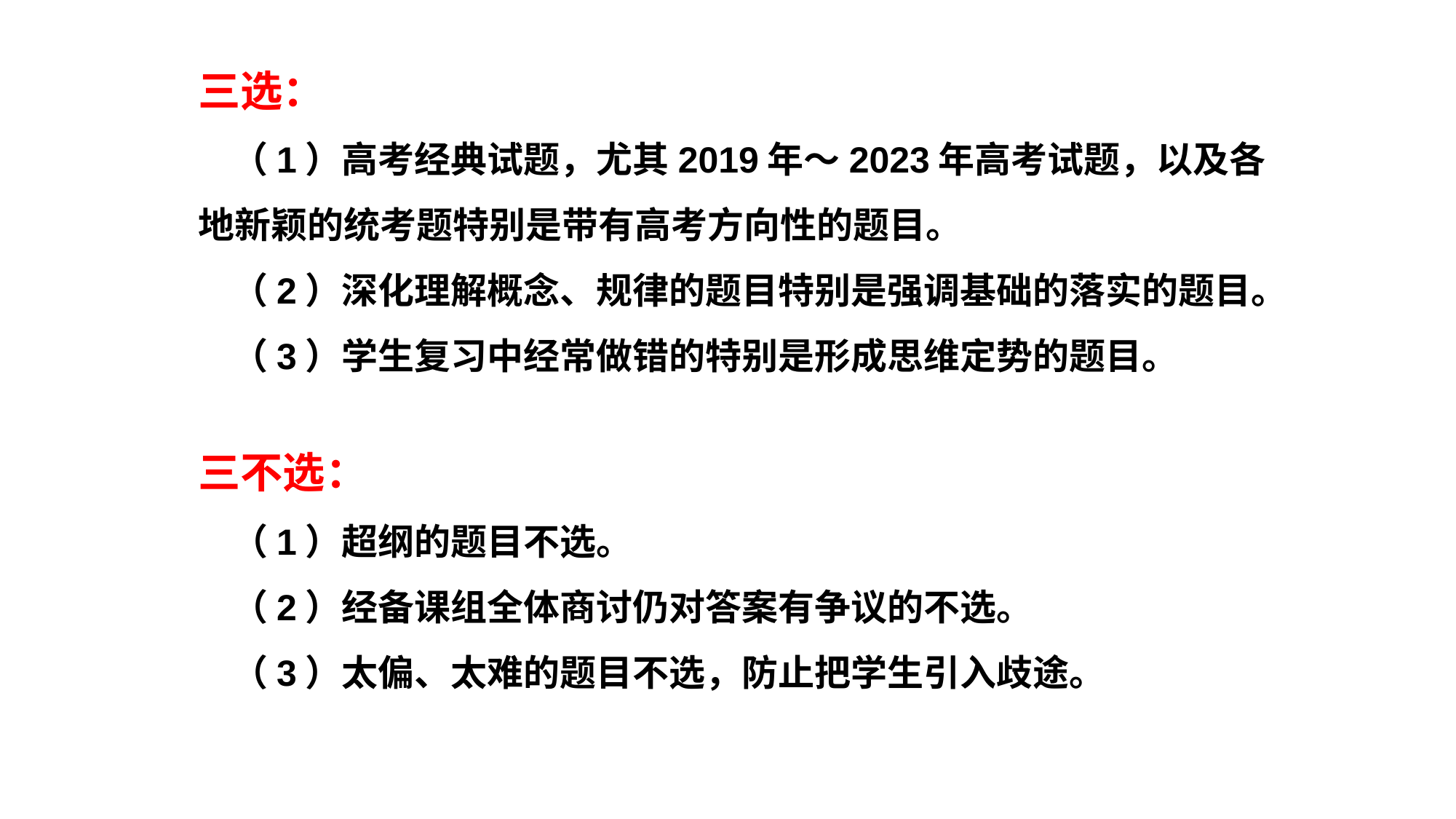

三选：
   （1）高考经典试题，尤其2019年～2023年高考试题，以及各地新颖的统考题特别是带有高考方向性的题目。
   （2）深化理解概念、规律的题目特别是强调基础的落实的题目。
   （3）学生复习中经常做错的特别是形成思维定势的题目。
三不选：
   （1）超纲的题目不选。
   （2）经备课组全体商讨仍对答案有争议的不选。
   （3）太偏、太难的题目不选，防止把学生引入歧途。
68